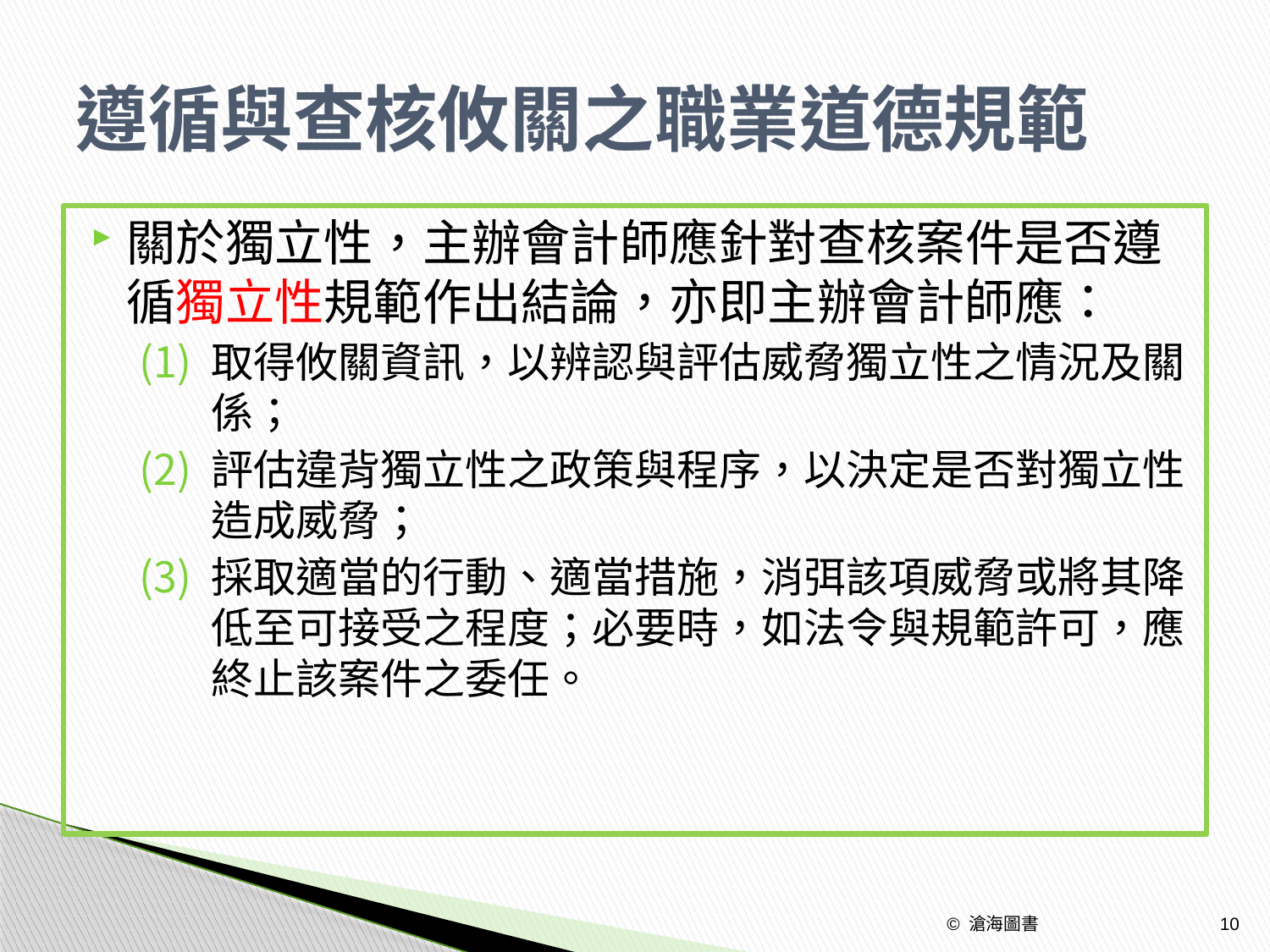

# 遵循與查核攸關之職業道德規範
關於獨立性，主辦會計師應針對查核案件是否遵循獨立性規範作出結論，亦即主辦會計師應：
取得攸關資訊，以辨認與評估威脅獨立性之情況及關係；
評估違背獨立性之政策與程序，以決定是否對獨立性造成威脅；
採取適當的行動、適當措施，消弭該項威脅或將其降低至可接受之程度；必要時，如法令與規範許可，應終止該案件之委任。
© 滄海圖書
10